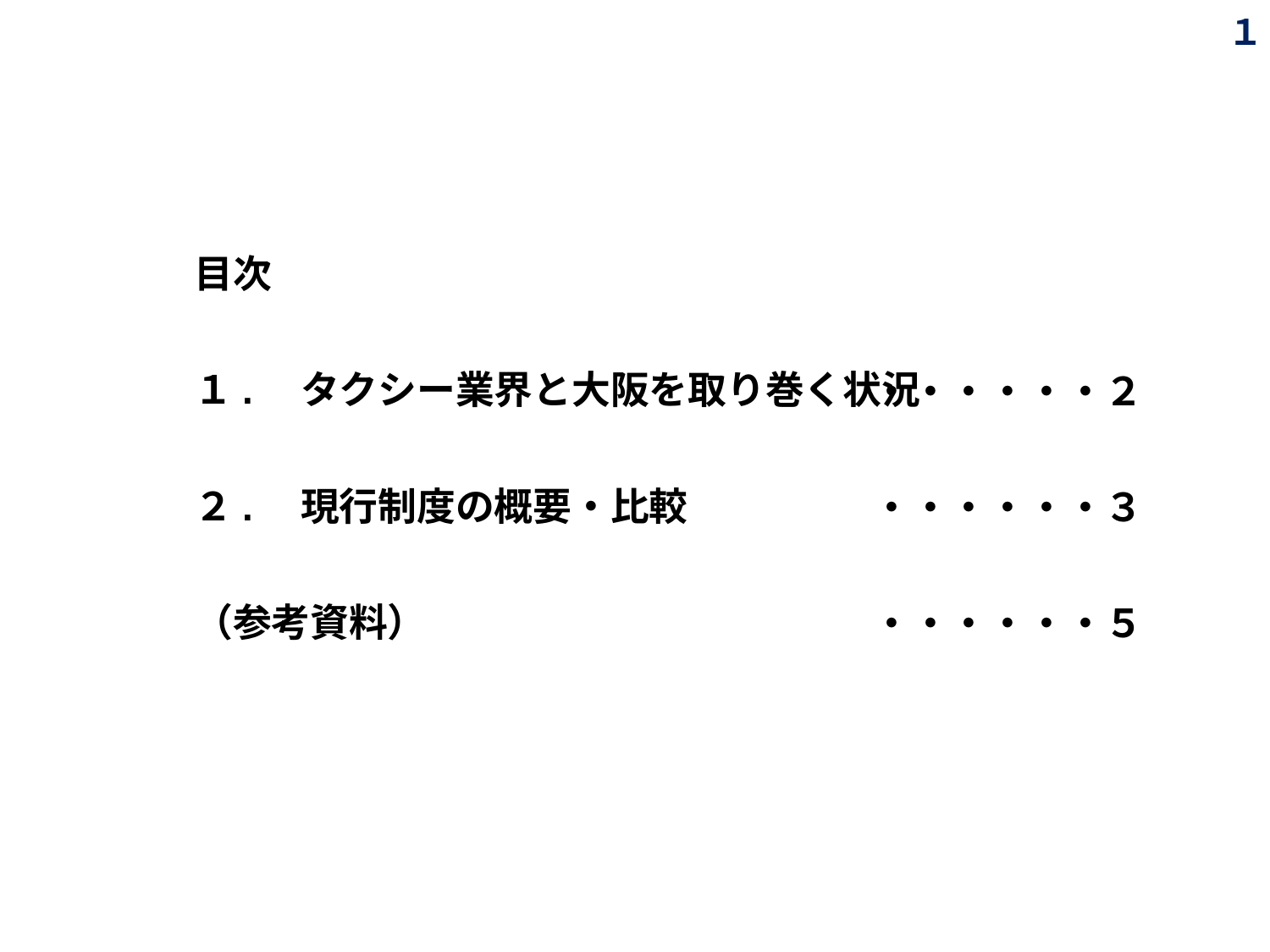

１
目次
１.　タクシー業界と大阪を取り巻く状況
２.　現行制度の概要・比較
（参考資料）
・・・・・・２
・・・・・・３
・・・・・・５